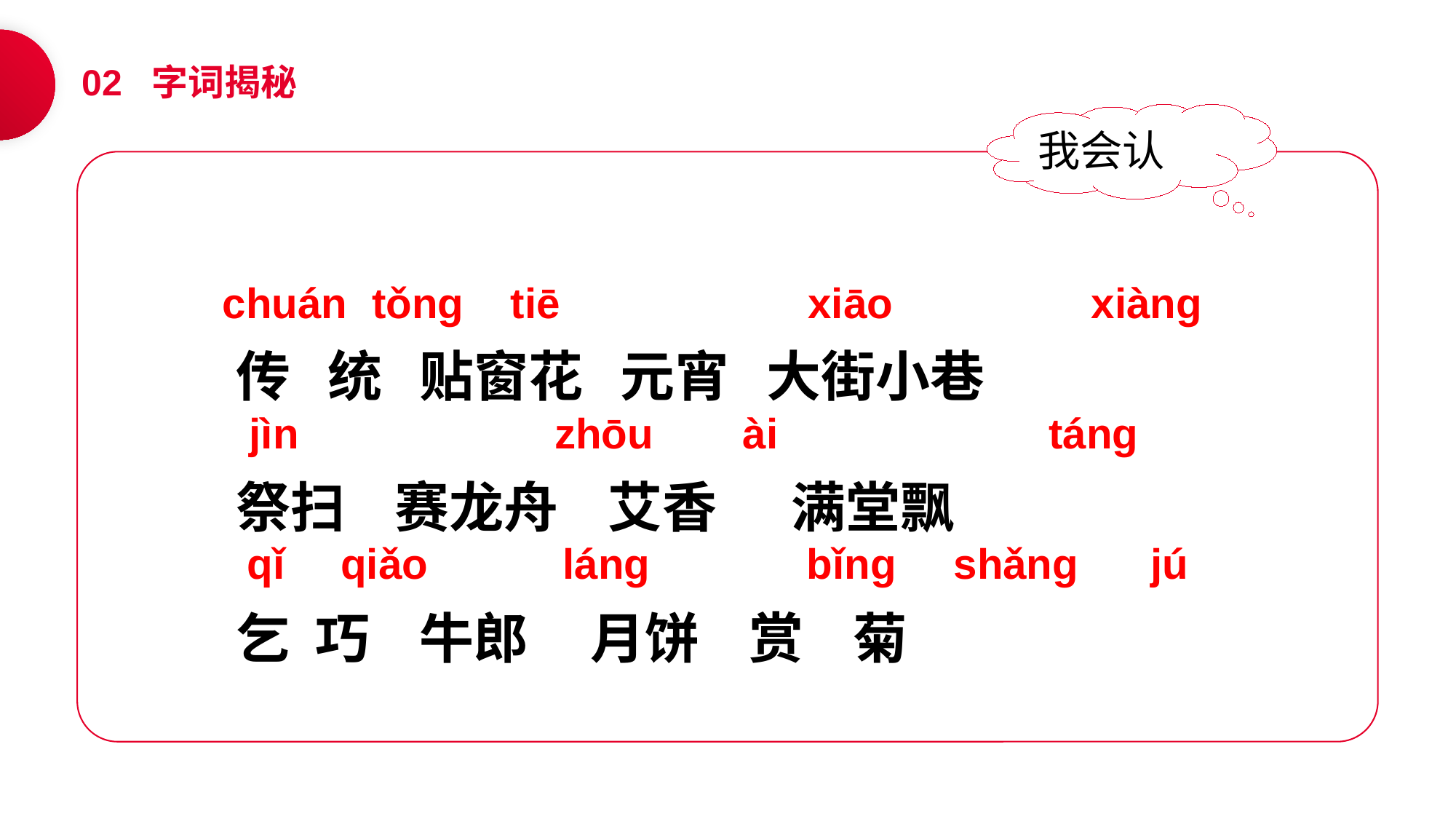

02  字词揭秘
我会认
chuán
传   统   贴窗花   元宵   大街小巷
祭扫    赛龙舟    艾香      满堂飘
乞  巧    牛郎     月饼    赏    菊
tǒnɡ
 tiē
xiāo
xiànɡ
 jìn
zhōu
ài
tánɡ
qǐ
qiǎo
  lánɡ
bǐnɡ
shǎnɡ
jú